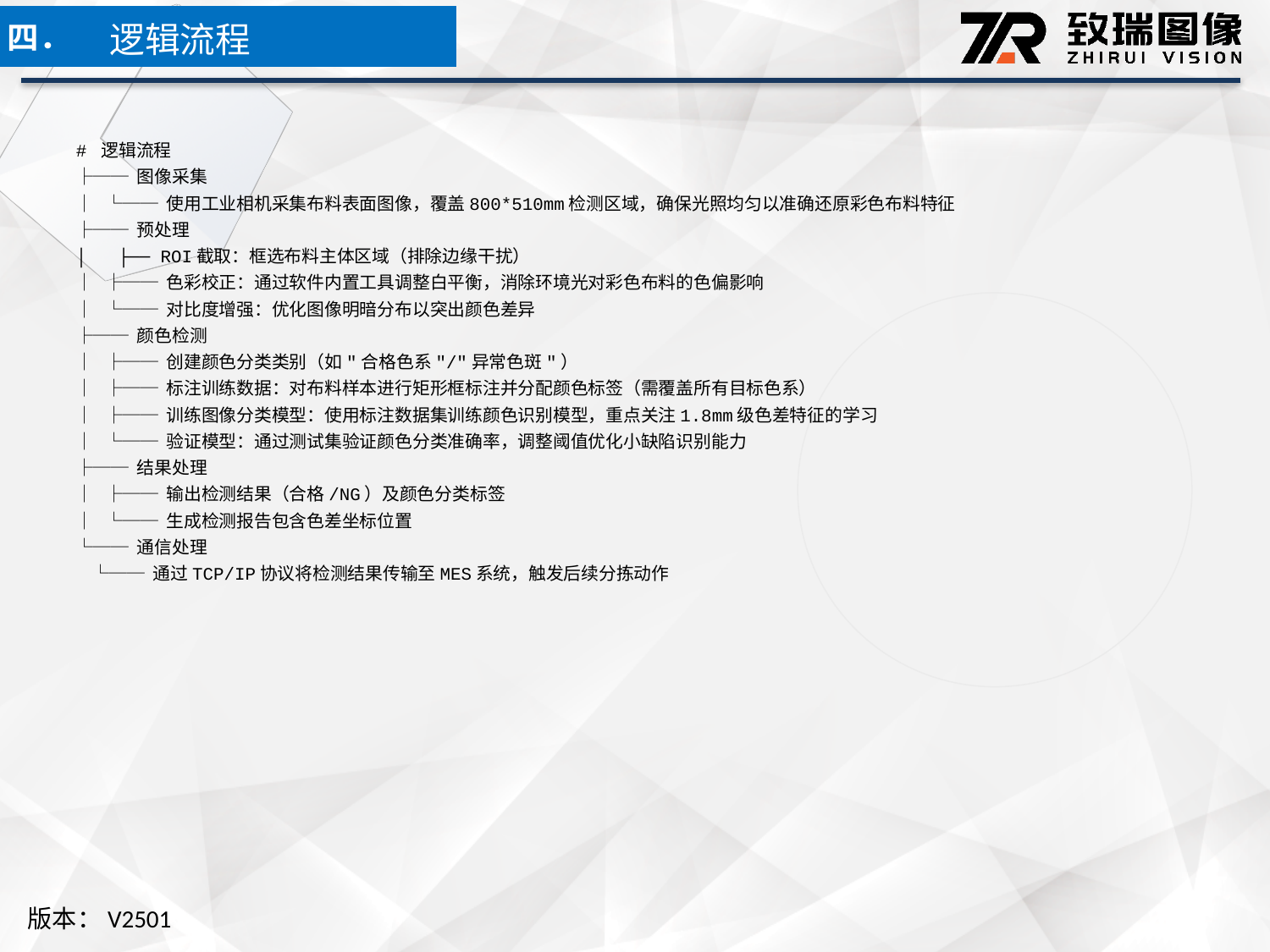

逻辑流程
四．

# 逻辑流程
├── 图像采集
│   └── 使用工业相机采集布料表面图像，覆盖800*510mm检测区域，确保光照均匀以准确还原彩色布料特征
├── 预处理
│   ├── ROI截取：框选布料主体区域（排除边缘干扰）
│   ├── 色彩校正：通过软件内置工具调整白平衡，消除环境光对彩色布料的色偏影响
│   └── 对比度增强：优化图像明暗分布以突出颜色差异
├── 颜色检测
│   ├── 创建颜色分类类别（如"合格色系"/"异常色斑"）
│   ├── 标注训练数据：对布料样本进行矩形框标注并分配颜色标签（需覆盖所有目标色系）
│   ├── 训练图像分类模型：使用标注数据集训练颜色识别模型，重点关注1.8mm级色差特征的学习
│   └── 验证模型：通过测试集验证颜色分类准确率，调整阈值优化小缺陷识别能力
├── 结果处理
│   ├── 输出检测结果（合格/NG）及颜色分类标签
│   └── 生成检测报告包含色差坐标位置
└── 通信处理
    └── 通过TCP/IP协议将检测结果传输至MES系统，触发后续分拣动作